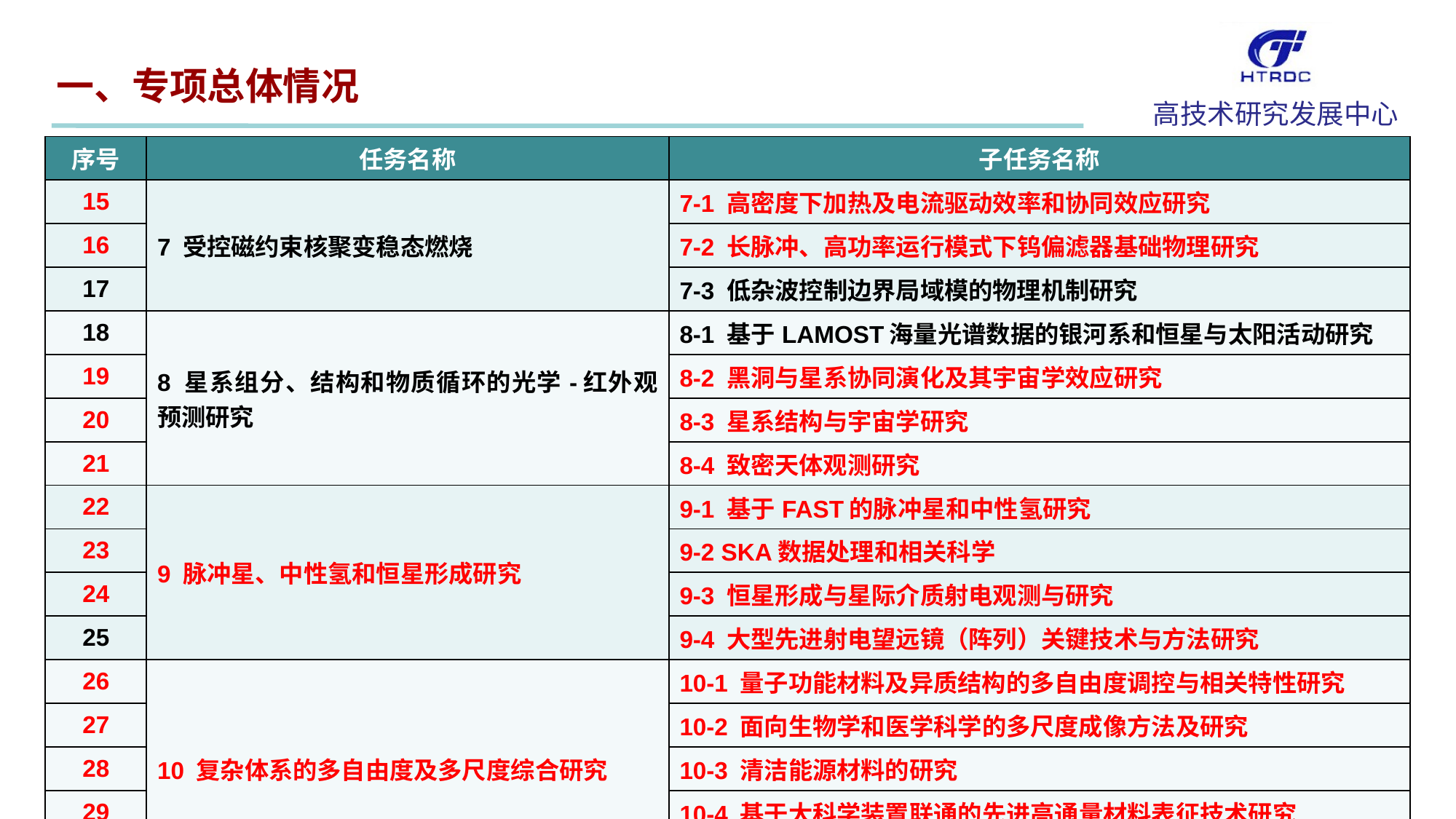

一、专项总体情况
| 序号 | 任务名称 | 子任务名称 |
| --- | --- | --- |
| 15 | 7 受控磁约束核聚变稳态燃烧 | 7-1 高密度下加热及电流驱动效率和协同效应研究 |
| 16 |  | 7-2 长脉冲、高功率运行模式下钨偏滤器基础物理研究 |
| 17 |  | 7-3 低杂波控制边界局域模的物理机制研究 |
| 18 | 8 星系组分、结构和物质循环的光学-红外观预测研究 | 8-1 基于LAMOST海量光谱数据的银河系和恒星与太阳活动研究 |
| 19 |  | 8-2 黑洞与星系协同演化及其宇宙学效应研究 |
| 20 |  | 8-3 星系结构与宇宙学研究 |
| 21 |  | 8-4 致密天体观测研究 |
| 22 | 9 脉冲星、中性氢和恒星形成研究 | 9-1 基于FAST的脉冲星和中性氢研究 |
| 23 |  | 9-2 SKA数据处理和相关科学 |
| 24 |  | 9-3 恒星形成与星际介质射电观测与研究 |
| 25 |  | 9-4 大型先进射电望远镜（阵列）关键技术与方法研究 |
| 26 | 10 复杂体系的多自由度及多尺度综合研究 | 10-1 量子功能材料及异质结构的多自由度调控与相关特性研究 |
| 27 |  | 10-2 面向生物学和医学科学的多尺度成像方法及研究 |
| 28 |  | 10-3 清洁能源材料的研究 |
| 29 |  | 10-4 基于大科学装置联通的先进高通量材料表征技术研究 |
| 30 |  | 10-5 复杂流体中新型材料的合成与催化反应过程的实时跟踪研究 |